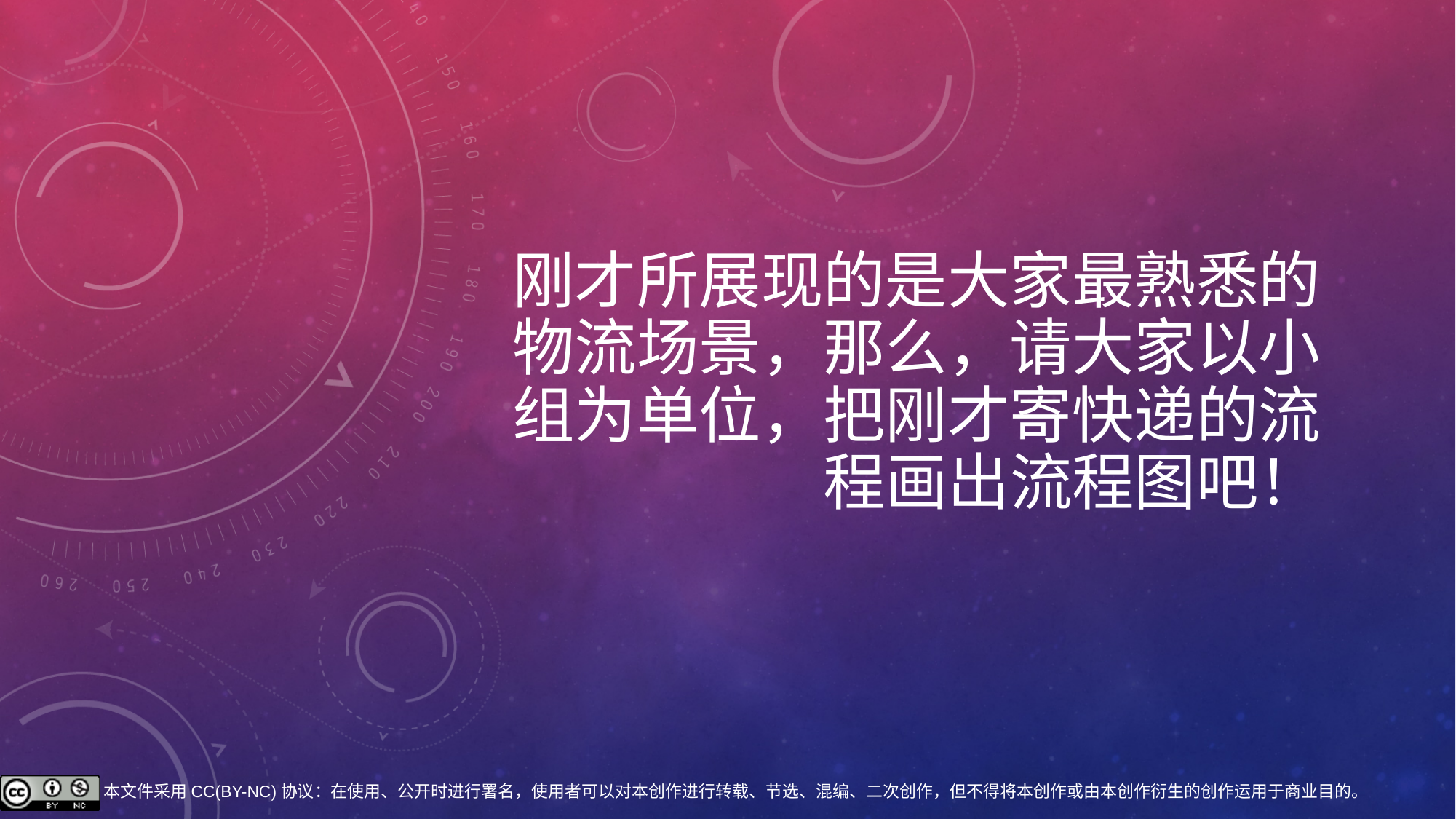

# 刚才所展现的是大家最熟悉的物流场景，那么，请大家以小组为单位，把刚才寄快递的流程画出流程图吧！